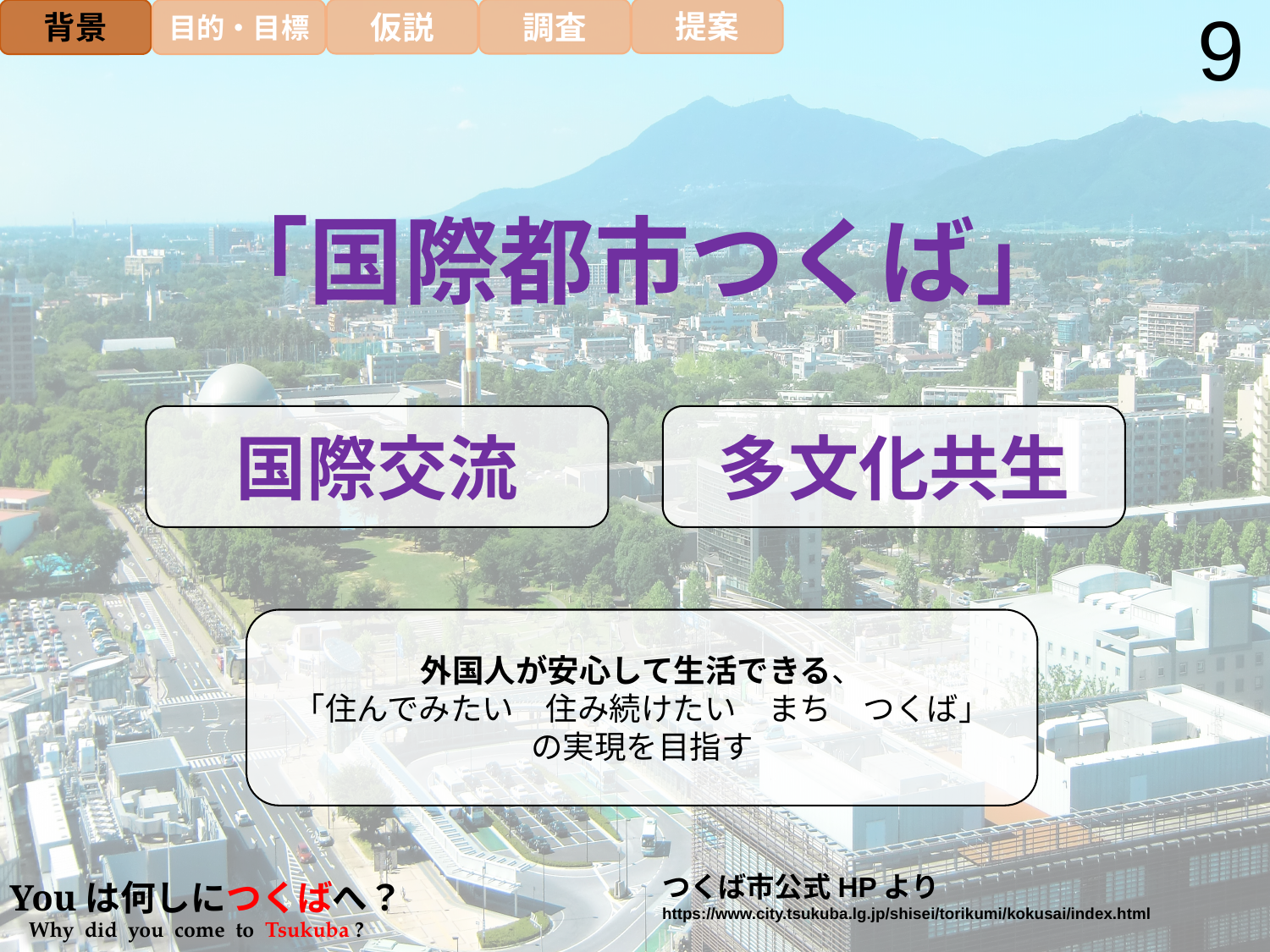

9
提案
仮説
調査
背景
目的・目標
「国際都市つくば」
国際交流
多文化共生
外国人が安心して生活できる、
「住んでみたい　住み続けたい　まち　つくば」
の実現を目指す
つくば市公式HPより
https://www.city.tsukuba.lg.jp/shisei/torikumi/kokusai/index.html
Youは何しにつくばへ？
Why  did  you  come  to  Tsukuba ?